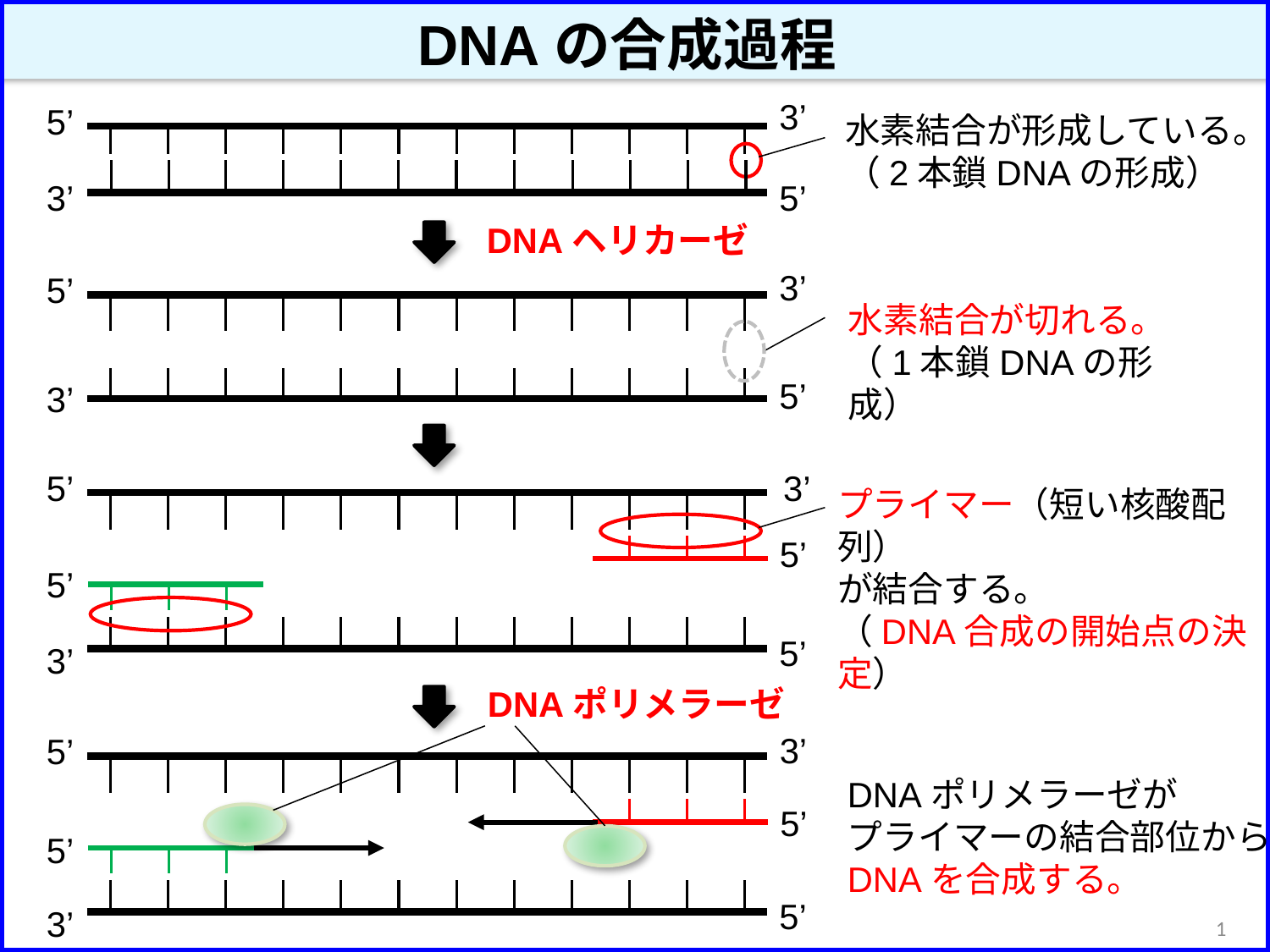

DNAの合成過程
3’
5’
水素結合が形成している。
（2本鎖DNAの形成）

5’
3’
DNAヘリカーゼ

3’
5’
水素結合が切れる。
（1本鎖DNAの形成）

5’
3’

3’
5’
プライマー（短い核酸配列）
が結合する。
（DNA合成の開始点の決定）

5’
5’

5’
3’
DNAポリメラーゼ

3’
5’
DNAポリメラーゼが
プライマーの結合部位から
DNAを合成する。
5’

5’

5’
3’
1